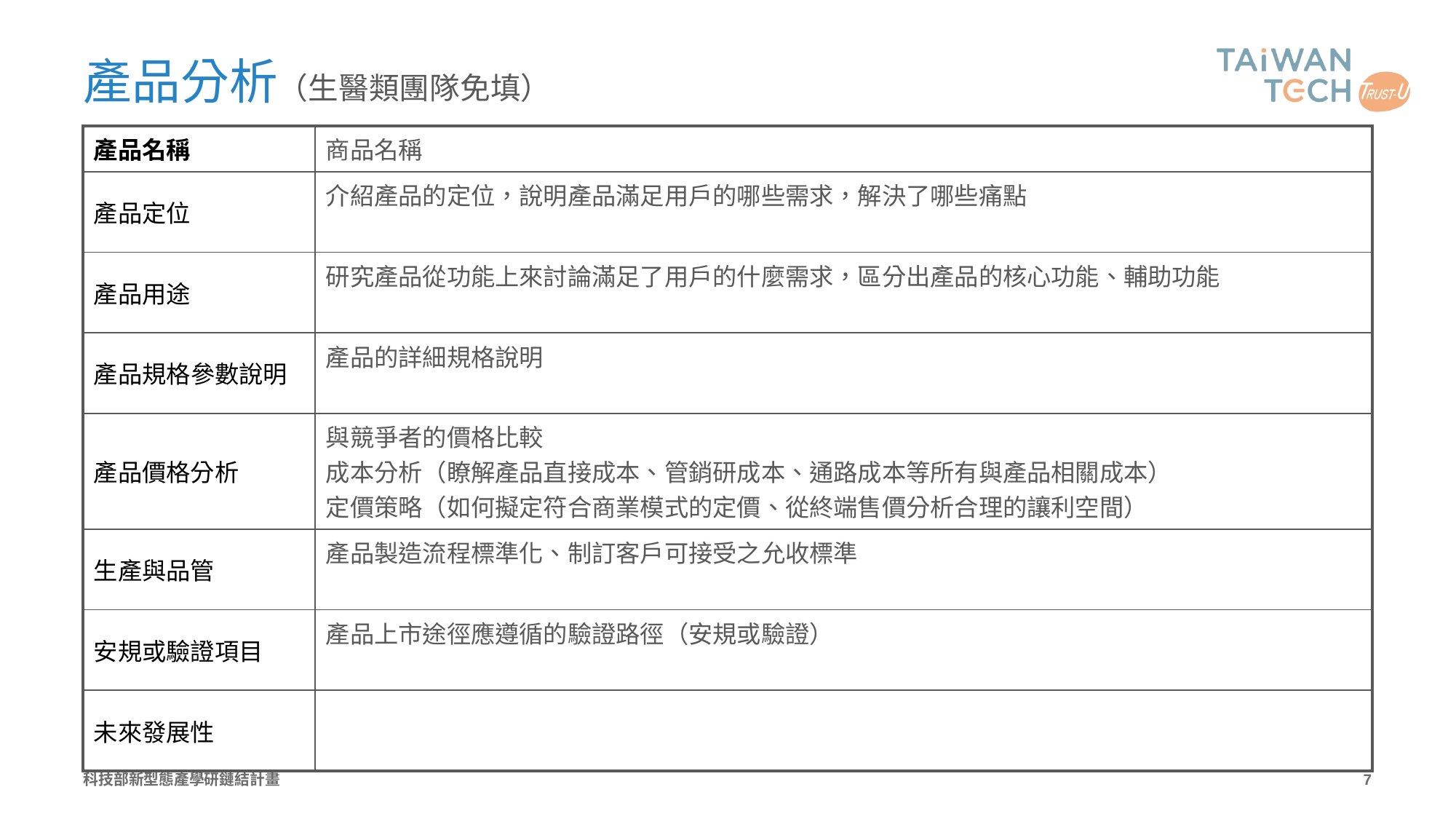

# 產品分析（生醫類團隊免填）
| 產品名稱 | 商品名稱 |
| --- | --- |
| 產品定位 | 介紹產品的定位，說明產品滿足用戶的哪些需求，解決了哪些痛點 |
| 產品用途 | 研究產品從功能上來討論滿足了用戶的什麼需求，區分出產品的核心功能、輔助功能 |
| 產品規格參數說明 | 產品的詳細規格說明 |
| 產品價格分析 | 與競爭者的價格比較 成本分析（瞭解產品直接成本、管銷研成本、通路成本等所有與產品相關成本） 定價策略（如何擬定符合商業模式的定價、從終端售價分析合理的讓利空間） |
| 生產與品管 | 產品製造流程標準化、制訂客戶可接受之允收標準 |
| 安規或驗證項目 | 產品上市途徑應遵循的驗證路徑（安規或驗證） |
| 未來發展性 |  |
科技部新型態產學研鏈結計畫
7